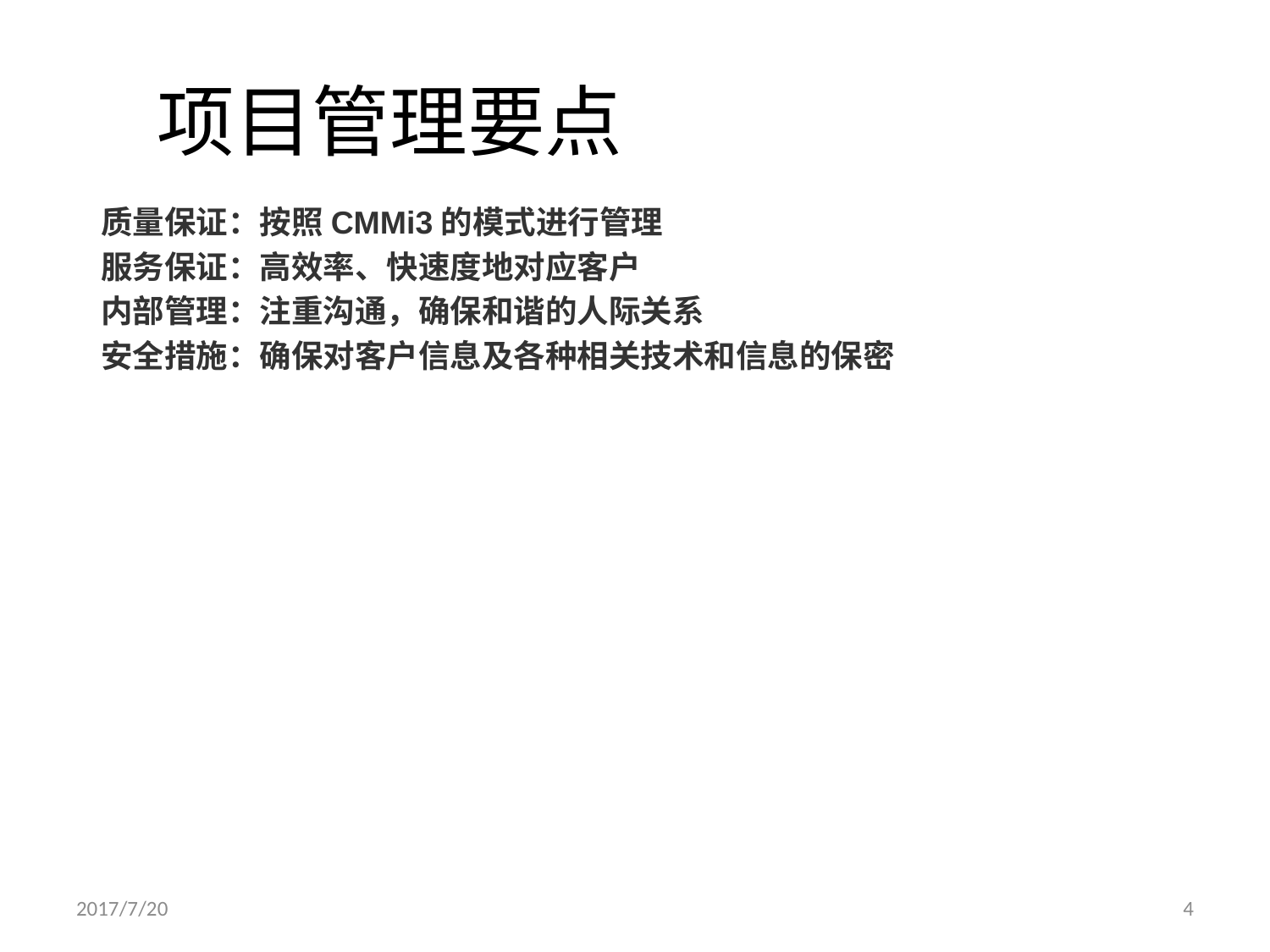

# 项目管理要点
质量保证：按照CMMi3的模式进行管理
服务保证：高效率、快速度地对应客户
内部管理：注重沟通，确保和谐的人际关系
安全措施：确保对客户信息及各种相关技术和信息的保密
2017/7/20
4